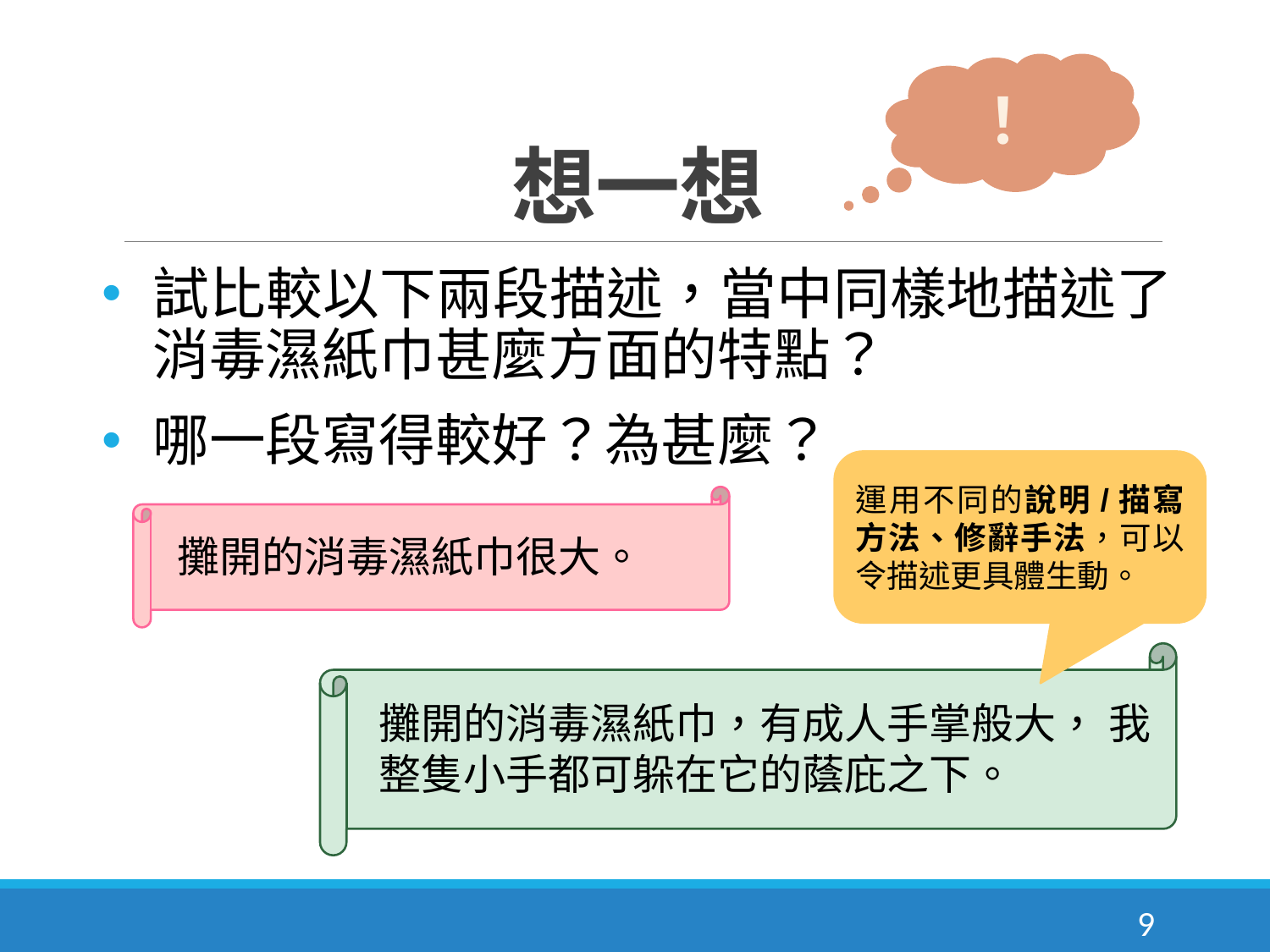

# 想一想
！
試比較以下兩段描述，當中同樣地描述了消毒濕紙巾甚麼方面的特點？
哪一段寫得較好？為甚麼？

運用不同的說明/描寫方法、修辭手法，可以令描述更具體生動。

攤開的消毒濕紙巾很大。

攤開的消毒濕紙巾，有成人手掌般大， 我整隻小手都可躲在它的蔭庇之下。
9